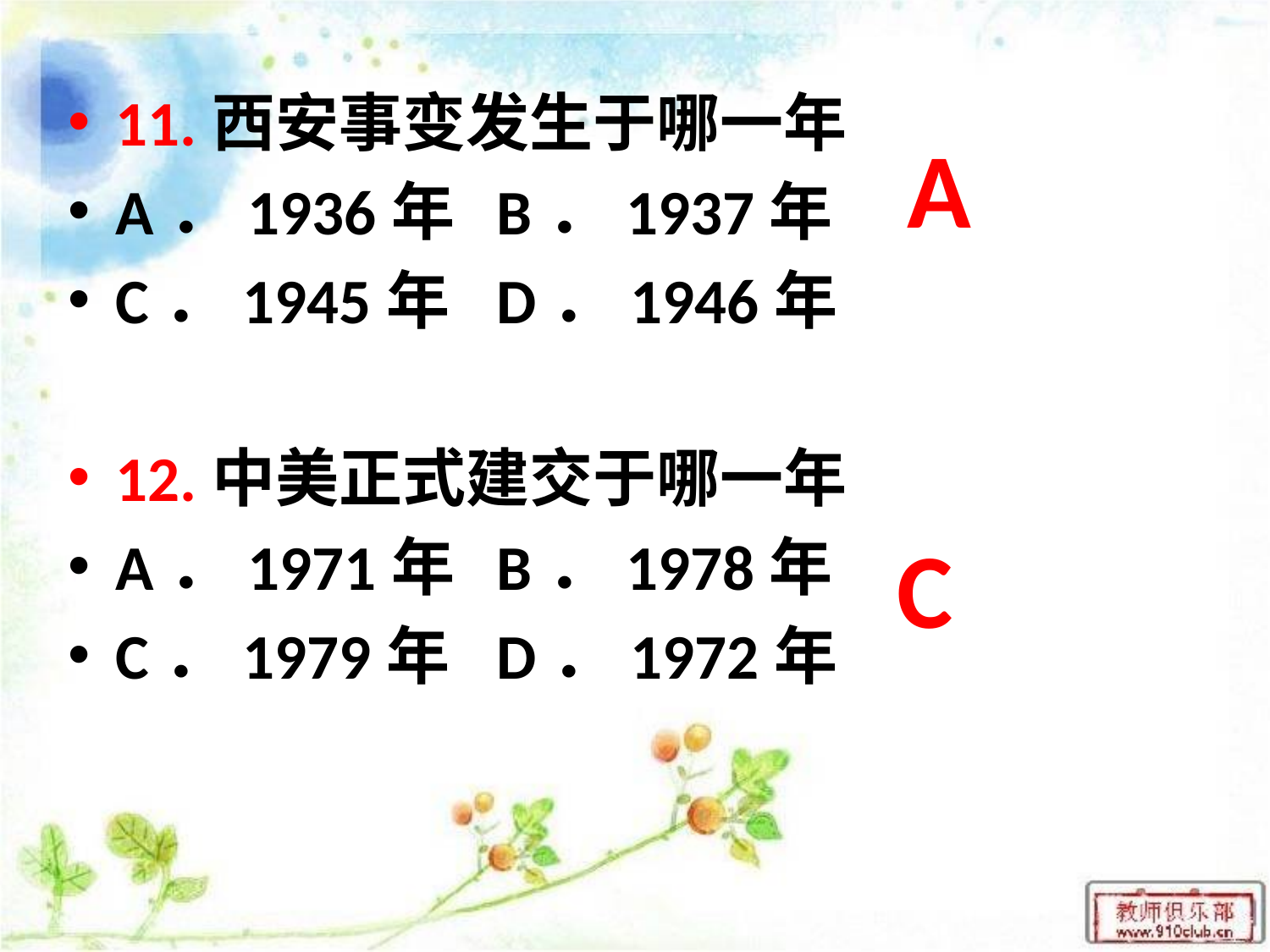

11.西安事变发生于哪一年
A．1936年	B．1937年
C．1945年	D．1946年

12.中美正式建交于哪一年
A．1971年	B．1978年
C．1979年	D．1972年

A
C